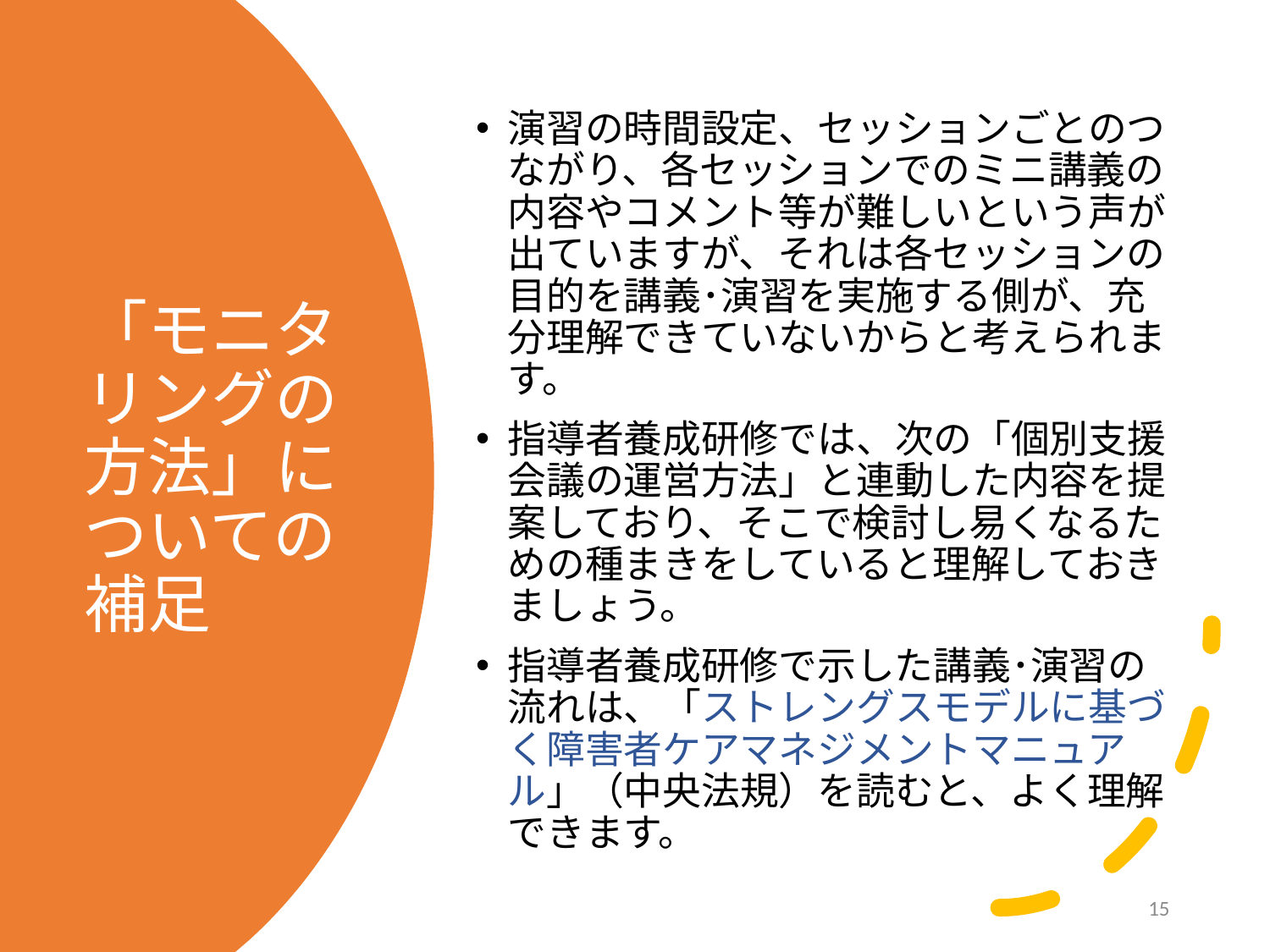

演習の時間設定、セッションごとのつながり、各セッションでのミニ講義の内容やコメント等が難しいという声が出ていますが、それは各セッションの目的を講義･演習を実施する側が、充分理解できていないからと考えられます。
指導者養成研修では、次の「個別支援会議の運営方法」と連動した内容を提案しており、そこで検討し易くなるための種まきをしていると理解しておきましょう。
指導者養成研修で示した講義･演習の流れは、「ストレングスモデルに基づく障害者ケアマネジメントマニュアル」（中央法規）を読むと、よく理解できます。
# 「モニタリングの方法」についての補足

15